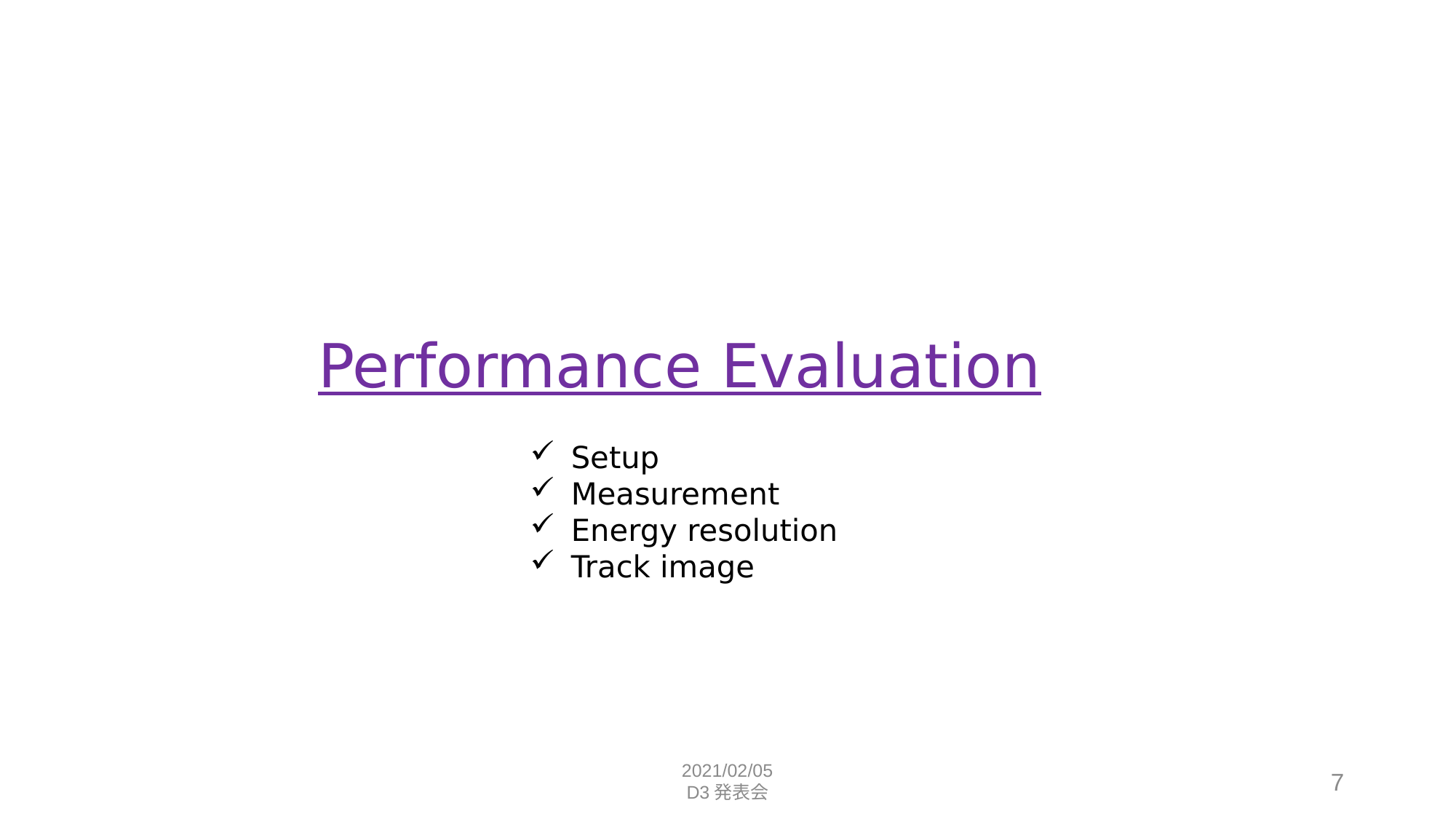

Performance Evaluation
Setup
Measurement
Energy resolution
Track image
2021/02/05
D3発表会
7